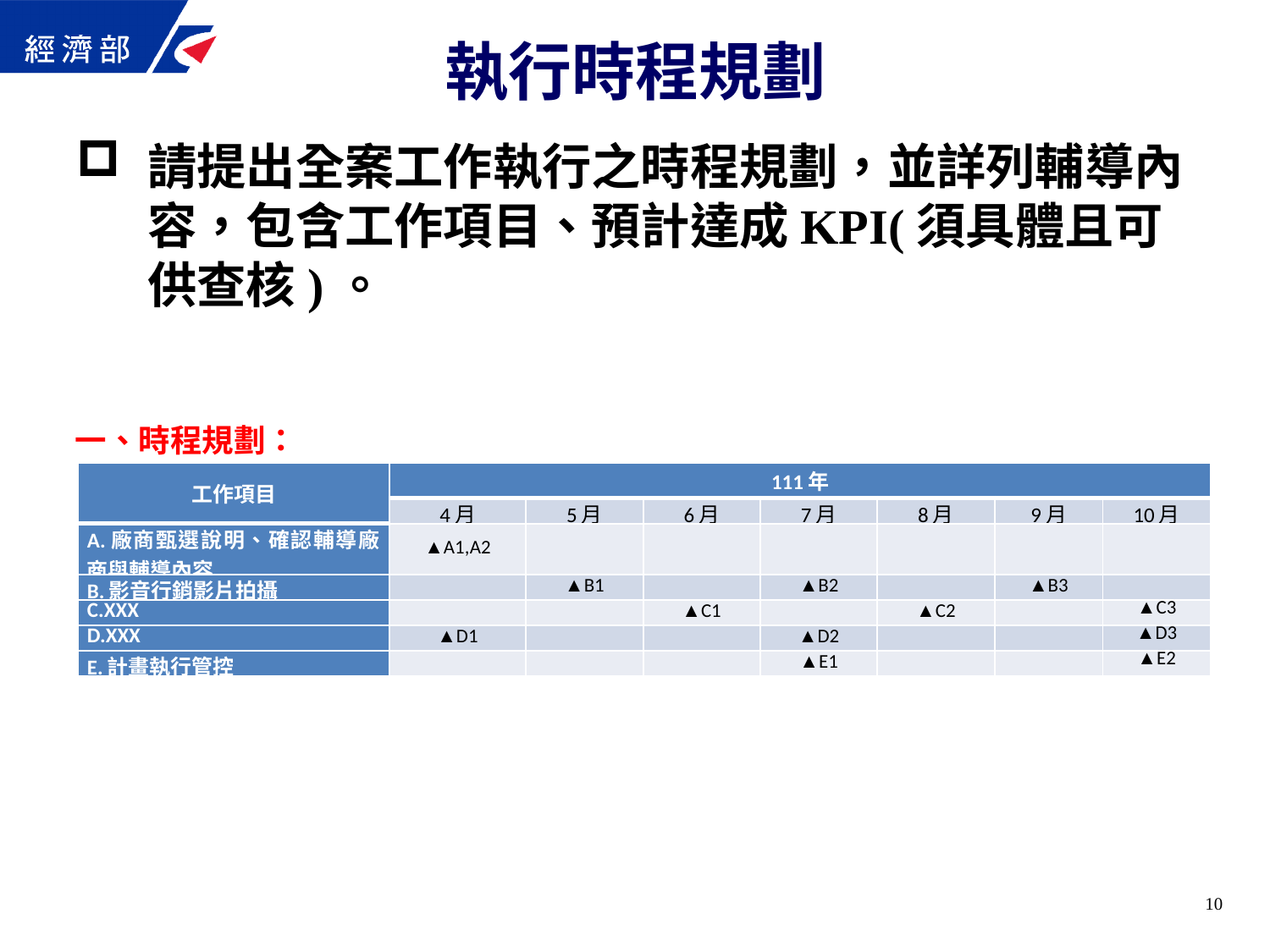

# 執行時程規劃
請提出全案工作執行之時程規劃，並詳列輔導內容，包含工作項目、預計達成KPI(須具體且可供查核)。
一、時程規劃：

| 工作項目 | 111年 |  |  |  |  |  |  |
| --- | --- | --- | --- | --- | --- | --- | --- |
|  | 4月 | 5月 | 6月 | 7月 | 8月 | 9月 | 10月 |
| A.廠商甄選說明、確認輔導廠商與輔導內容 | ▲A1,A2 |  |  |  |  |  |  |
| B.影音行銷影片拍攝 |  | ▲B1 |  | ▲B2 |  | ▲B3 |  |
| C.XXX |  |  | ▲C1 |  | ▲C2 |  | ▲C3 |
| D.XXX | ▲D1 |  |  | ▲D2 |  |  | ▲D3 |
| E.計畫執行管控 |  |  |  | ▲E1 |  |  | ▲E2 |
10